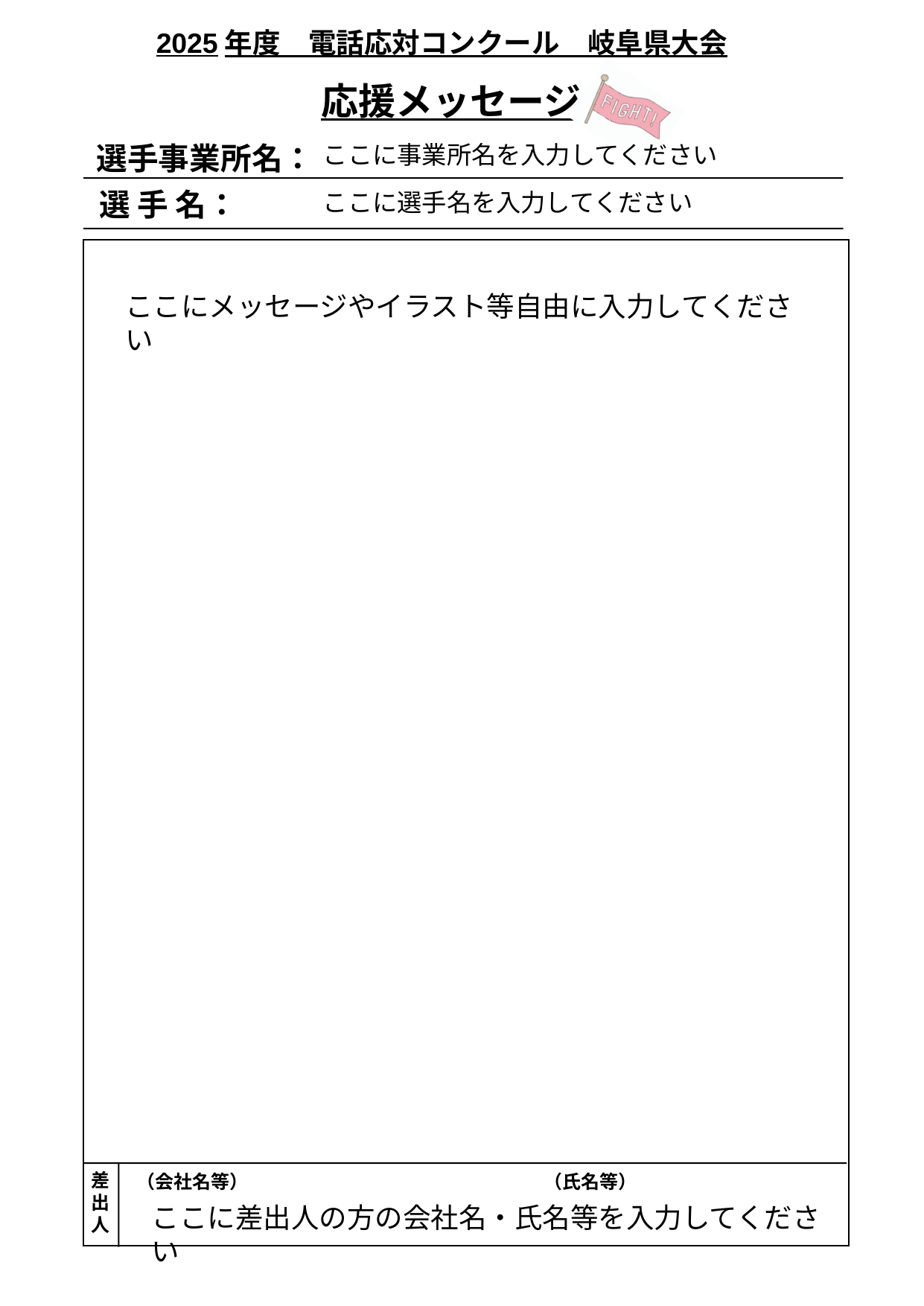

ここに事業所名を入力してください
ここに選手名を入力してください
ここにメッセージやイラスト等自由に入力してください
ここに差出人の方の会社名・氏名等を入力してください